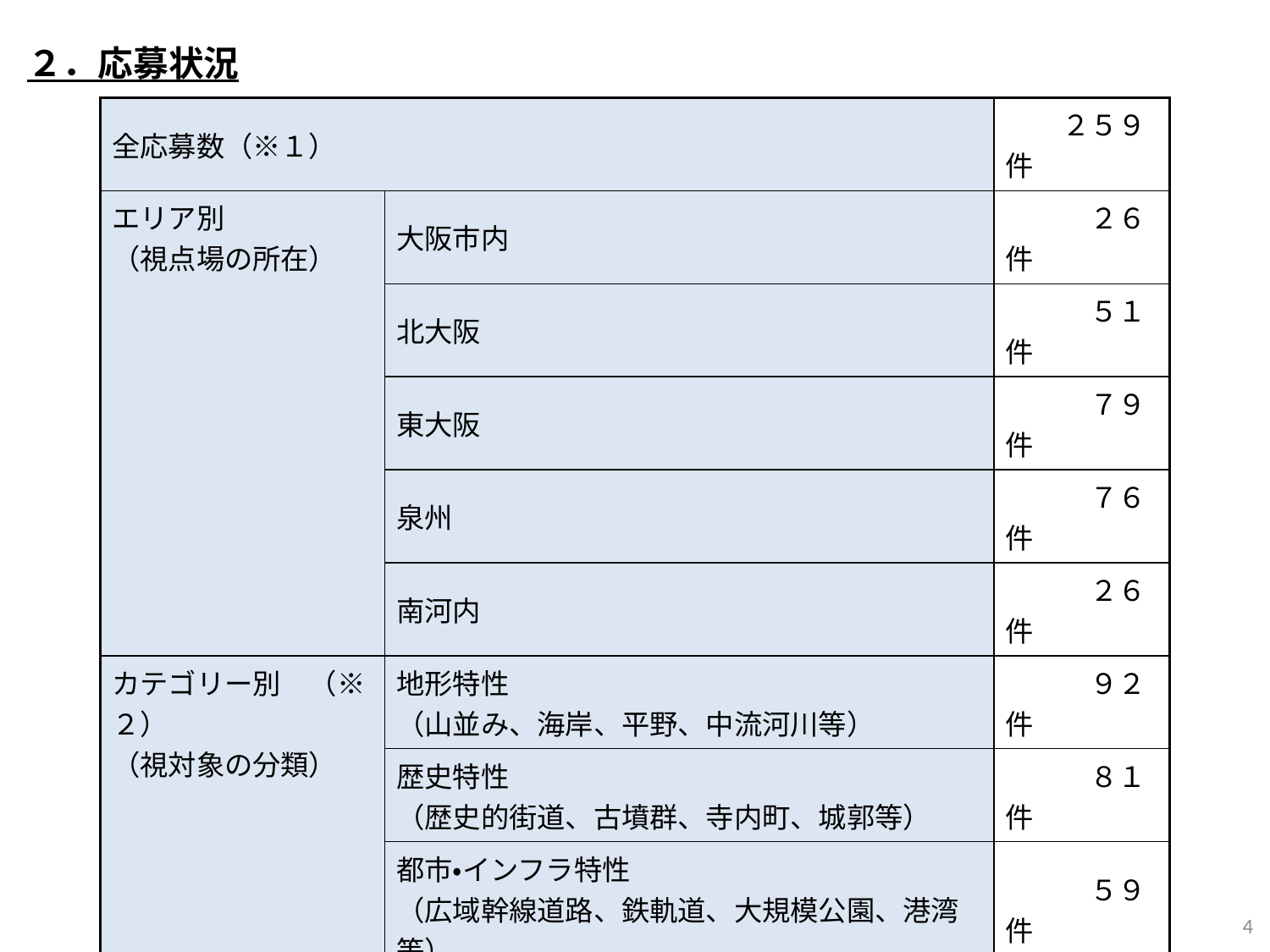

２．応募状況

（※１）応募数には、応募のあった府外物件（１件）を含む
（※２） 「都市景観ビジョン・大阪」における 大阪の主な景観上重要な要素 で分類
| 全応募数（※１） |  | ２５９ 件 |
| --- | --- | --- |
| エリア別 （視点場の所在） | 大阪市内 | ２６ 件 |
|  | 北大阪 | ５１ 件 |
|  | 東大阪 | ７９ 件 |
|  | 泉州 | ７６ 件 |
|  | 南河内 | ２６ 件 |
| カテゴリー別　（※２） （視対象の分類） | 地形特性 （山並み、海岸、平野、中流河川等） | ９２ 件 |
|  | 歴史特性 （歴史的街道、古墳群、寺内町、城郭等） | ８１ 件 |
|  | 都市・インフラ特性 （広域幹線道路、鉄軌道、大規模公園、港湾等） | ５９ 件 |
|  | 土地利用特性 （超高層ビル群、工業用地、大規模建築物等） | ２７ 件 |
4